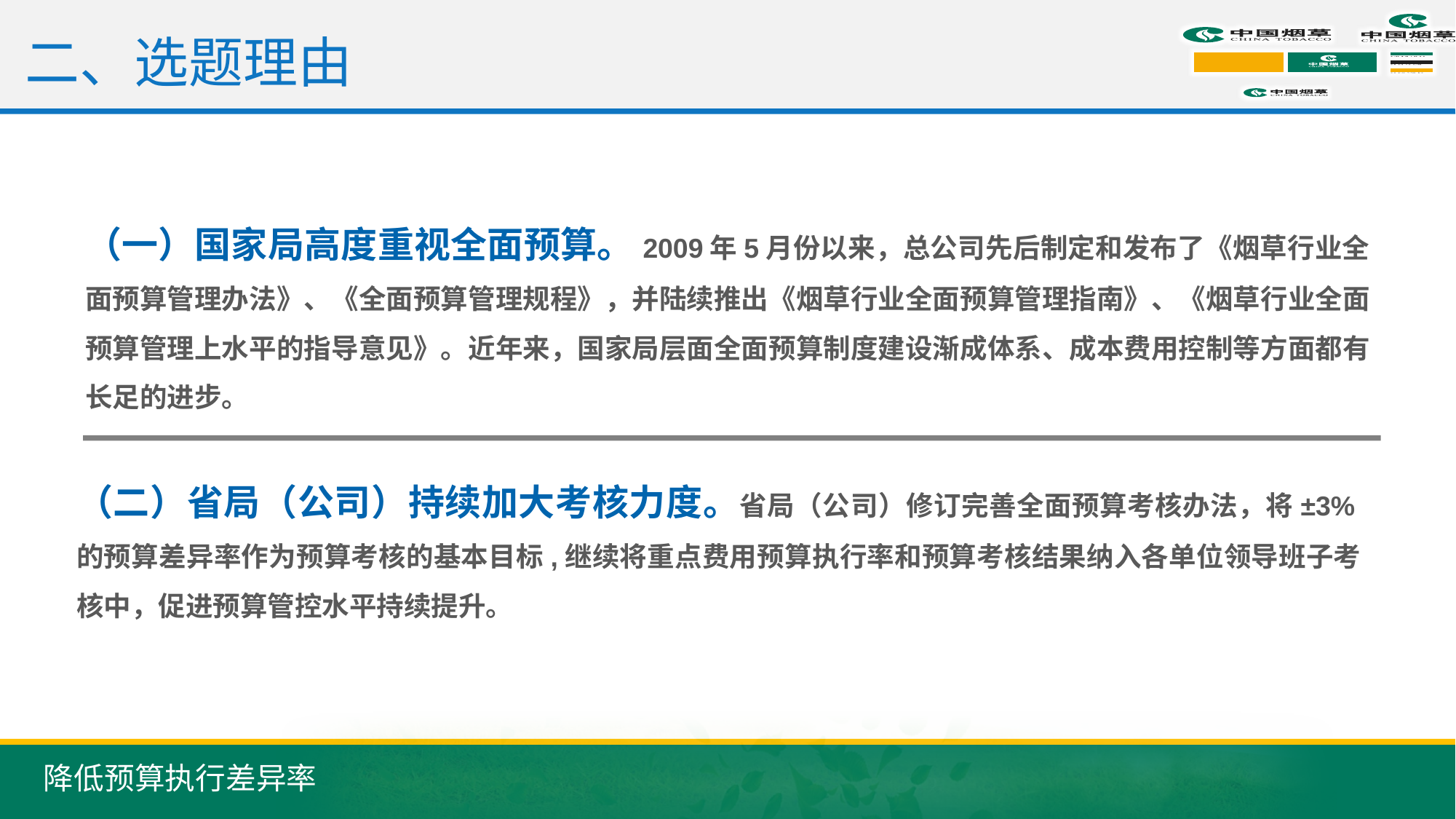

二、选题理由
（一）国家局高度重视全面预算。2009年5月份以来，总公司先后制定和发布了《烟草行业全面预算管理办法》、《全面预算管理规程》，并陆续推出《烟草行业全面预算管理指南》、《烟草行业全面预算管理上水平的指导意见》。近年来，国家局层面全面预算制度建设渐成体系、成本费用控制等方面都有长足的进步。

（二）省局（公司）持续加大考核力度。省局（公司）修订完善全面预算考核办法，将±3%的预算差异率作为预算考核的基本目标,继续将重点费用预算执行率和预算考核结果纳入各单位领导班子考核中，促进预算管控水平持续提升。